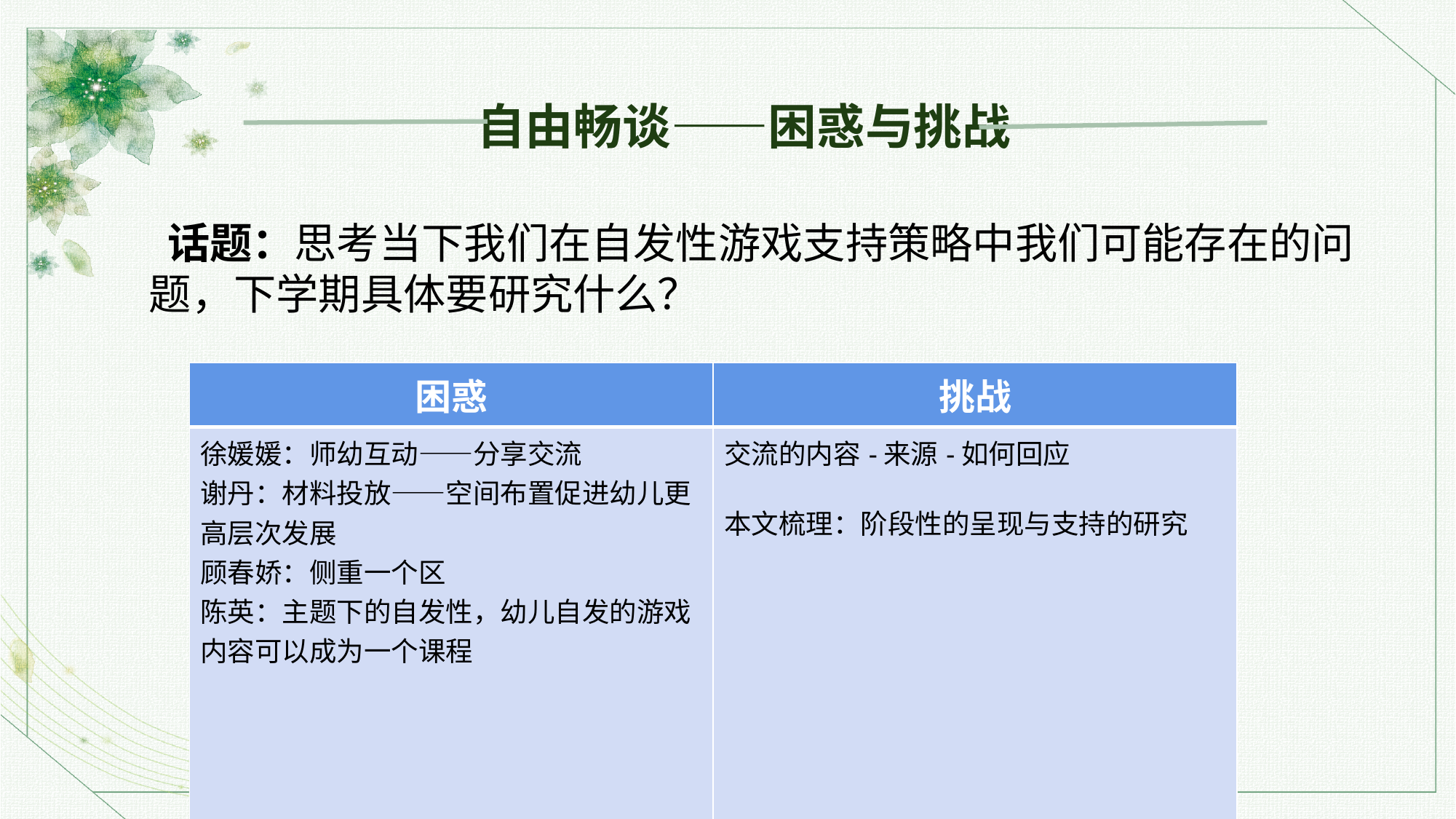

自由畅谈——困惑与挑战
话题：思考当下我们在自发性游戏支持策略中我们可能存在的问题，下学期具体要研究什么？

| 困惑 | 挑战 |
| --- | --- |
| 徐媛媛：师幼互动——分享交流 谢丹：材料投放——空间布置促进幼儿更高层次发展 顾春娇：侧重一个区 陈英：主题下的自发性，幼儿自发的游戏内容可以成为一个课程 | 交流的内容-来源-如何回应 本文梳理：阶段性的呈现与支持的研究 |